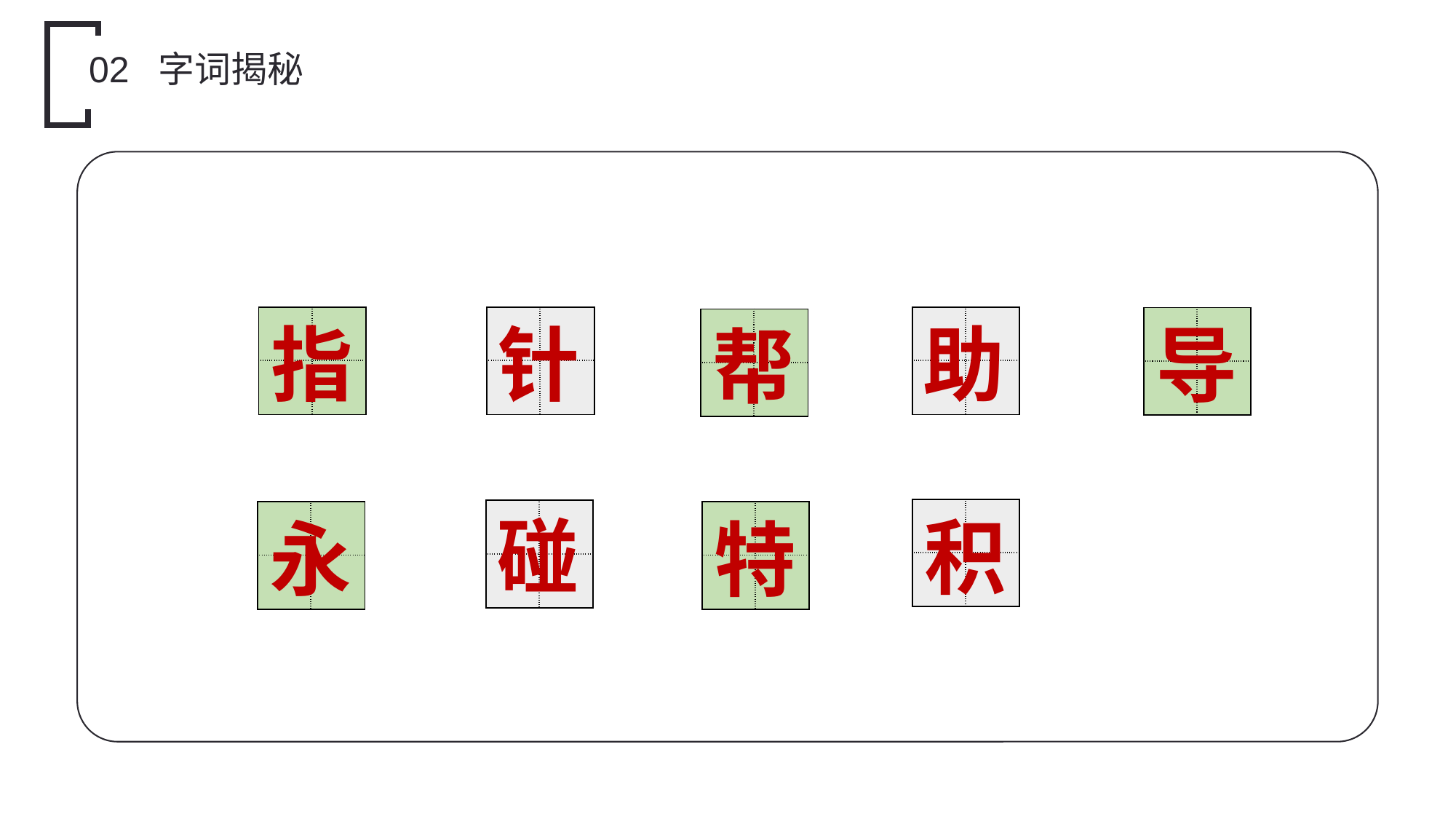

02  字词揭秘
|  |  |
| --- | --- |
|  |  |
|  |  |
| --- | --- |
|  |  |
|  |  |
| --- | --- |
|  |  |
针
助
|  |  |
| --- | --- |
|  |  |
指
导
|  |  |
| --- | --- |
|  |  |
帮
|  |  |
| --- | --- |
|  |  |
碰
|  |  |
| --- | --- |
|  |  |
积
|  |  |
| --- | --- |
|  |  |
|  |  |
| --- | --- |
|  |  |
永
特